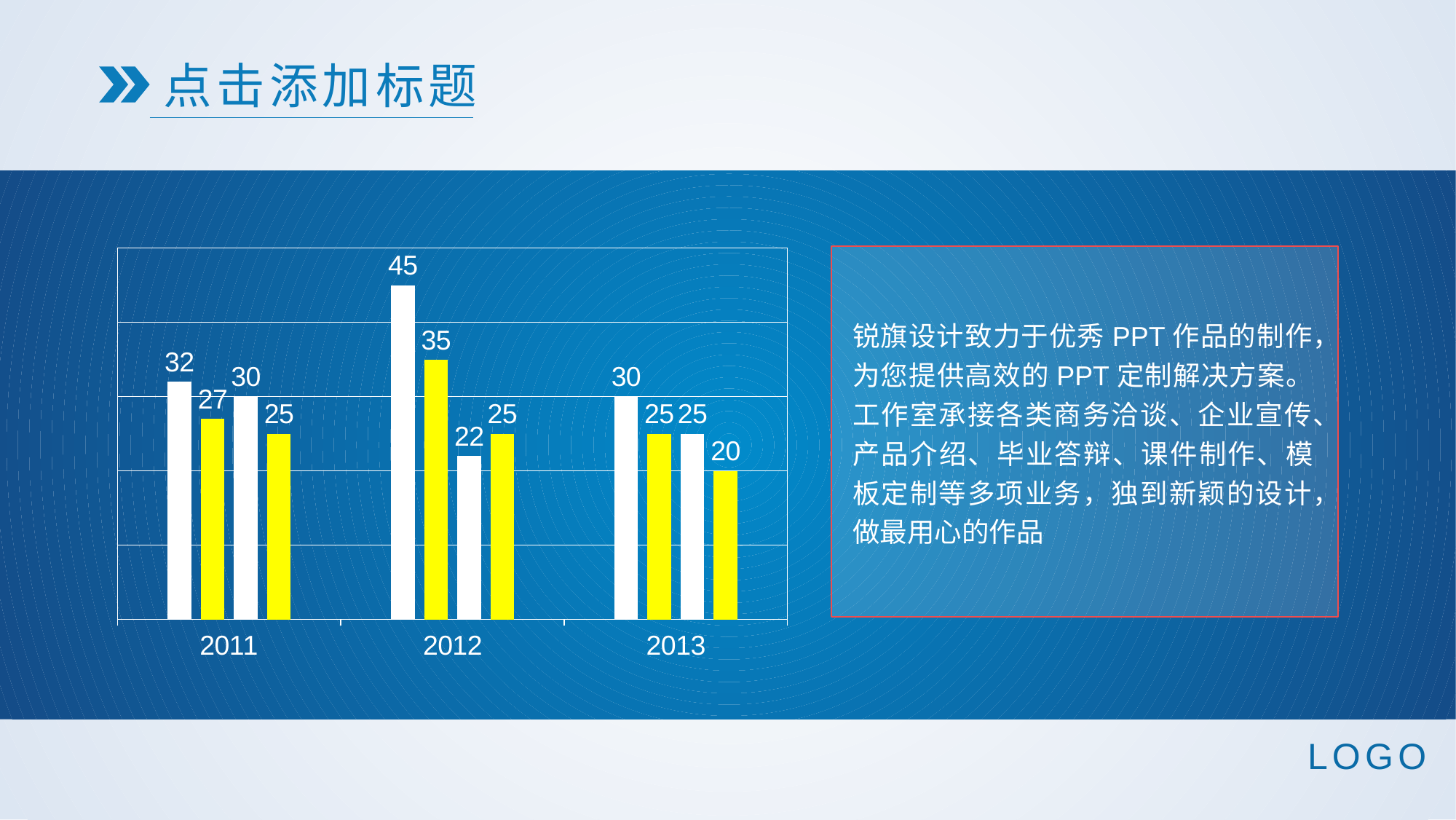

点击添加标题

### Chart

| Category | 系列 1 | 系列 2 | 系列 3 | 系列 4 |
|---|---|---|---|---|
| 2011 | 32.0 | 27.0 | 30.0 | 25.0 |
| 2012 | 45.0 | 35.0 | 22.0 | 25.0 |
| 2013 | 30.0 | 25.0 | 25.0 | 20.0 |
锐旗设计致力于优秀PPT作品的制作，为您提供高效的PPT定制解决方案。工作室承接各类商务洽谈、企业宣传、产品介绍、毕业答辩、课件制作、模板定制等多项业务，独到新颖的设计，做最用心的作品
LOGO